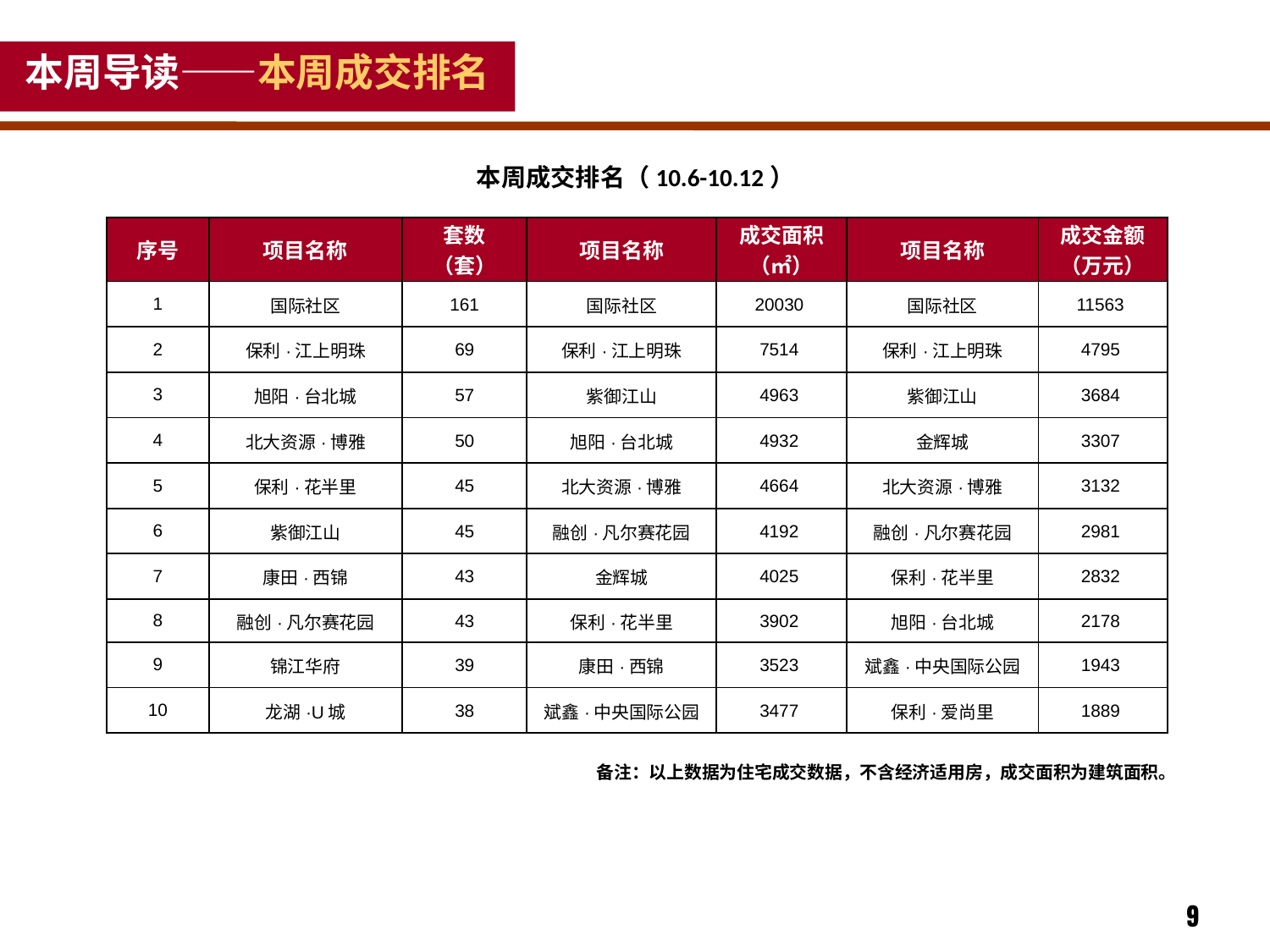

本周导读——本周成交排名
本周成交排名（10.6-10.12）
| 序号 | 项目名称 | 套数 （套） | 项目名称 | 成交面积 （㎡） | 项目名称 | 成交金额 （万元） |
| --- | --- | --- | --- | --- | --- | --- |
| 1 | 国际社区 | 161 | 国际社区 | 20030 | 国际社区 | 11563 |
| 2 | 保利·江上明珠 | 69 | 保利·江上明珠 | 7514 | 保利·江上明珠 | 4795 |
| 3 | 旭阳·台北城 | 57 | 紫御江山 | 4963 | 紫御江山 | 3684 |
| 4 | 北大资源·博雅 | 50 | 旭阳·台北城 | 4932 | 金辉城 | 3307 |
| 5 | 保利·花半里 | 45 | 北大资源·博雅 | 4664 | 北大资源·博雅 | 3132 |
| 6 | 紫御江山 | 45 | 融创·凡尔赛花园 | 4192 | 融创·凡尔赛花园 | 2981 |
| 7 | 康田·西锦 | 43 | 金辉城 | 4025 | 保利·花半里 | 2832 |
| 8 | 融创·凡尔赛花园 | 43 | 保利·花半里 | 3902 | 旭阳·台北城 | 2178 |
| 9 | 锦江华府 | 39 | 康田·西锦 | 3523 | 斌鑫·中央国际公园 | 1943 |
| 10 | 龙湖·U城 | 38 | 斌鑫·中央国际公园 | 3477 | 保利·爱尚里 | 1889 |
备注：以上数据为住宅成交数据，不含经济适用房，成交面积为建筑面积。
9